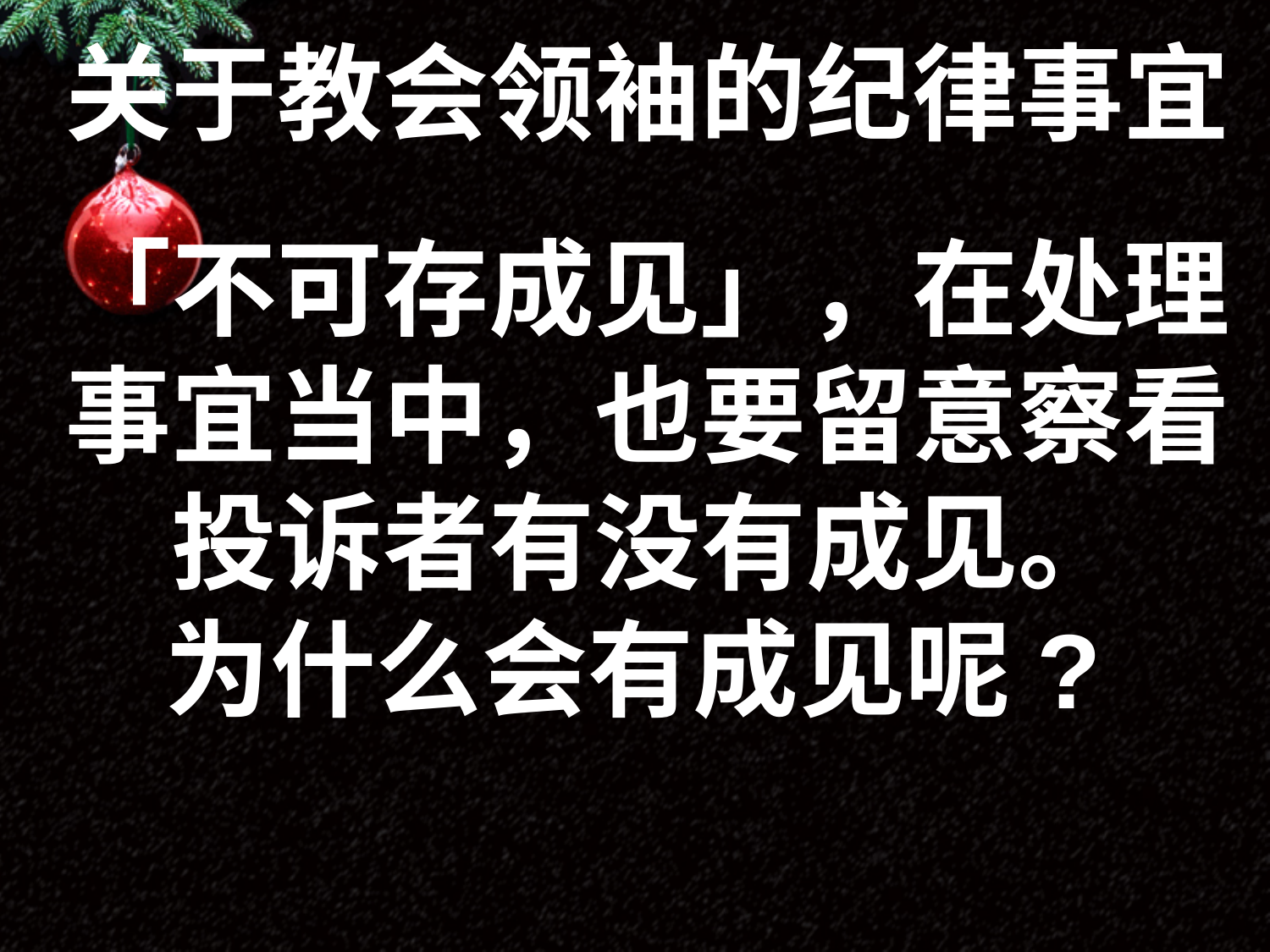

关于教会领袖的纪律事宜

「不可存成见」，在处理事宜当中，也要留意察看投诉者有没有成见。
为什么会有成见呢?